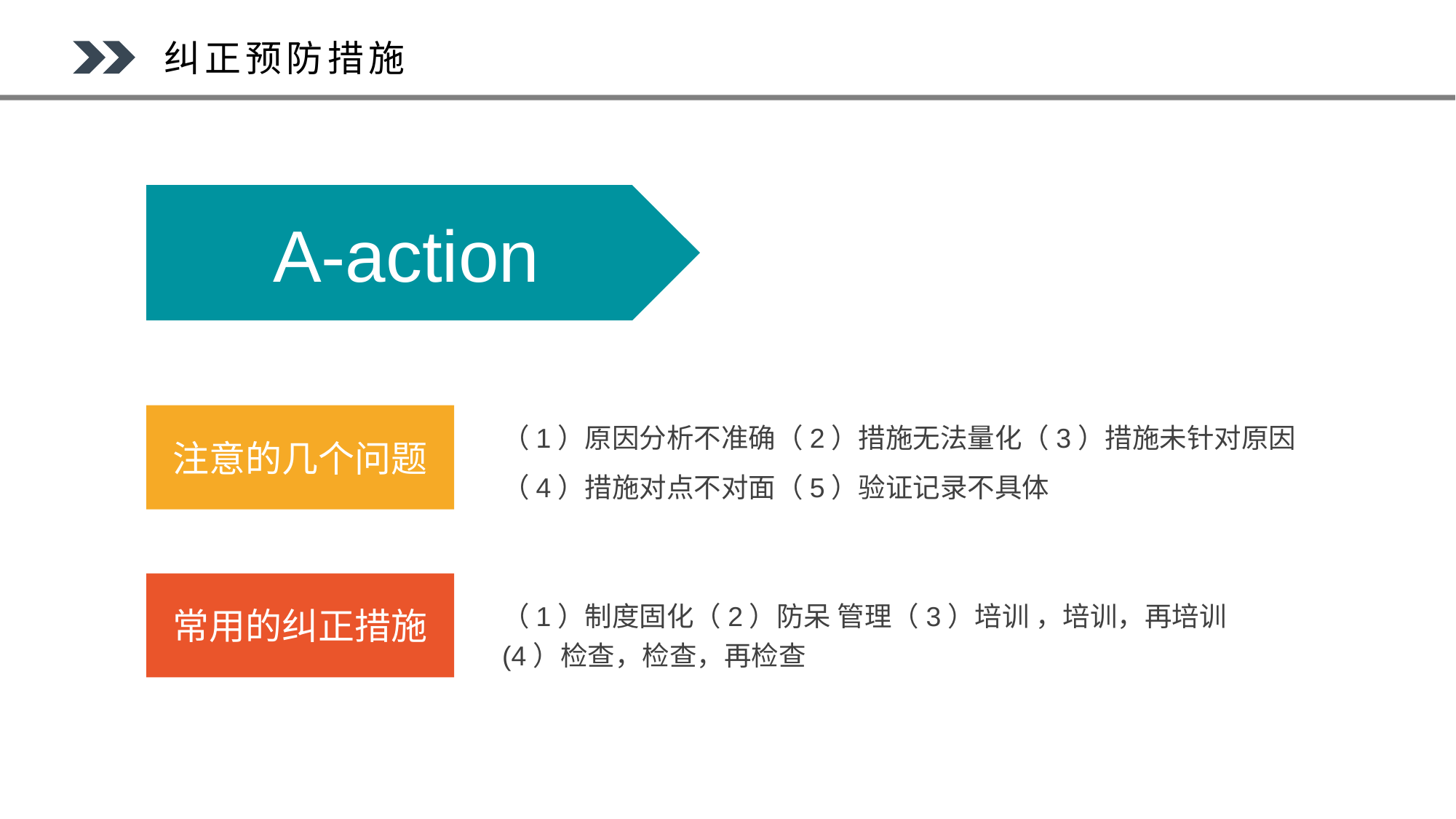

纠正预防措施

A-action
（1）原因分析不准确（2）措施无法量化（3）措施未针对原因（4）措施对点不对面（5）验证记录不具体
注意的几个问题
常用的纠正措施
（1）制度固化（2）防呆 管理（3）培训 ，培训，再培训(4）检查，检查，再检查